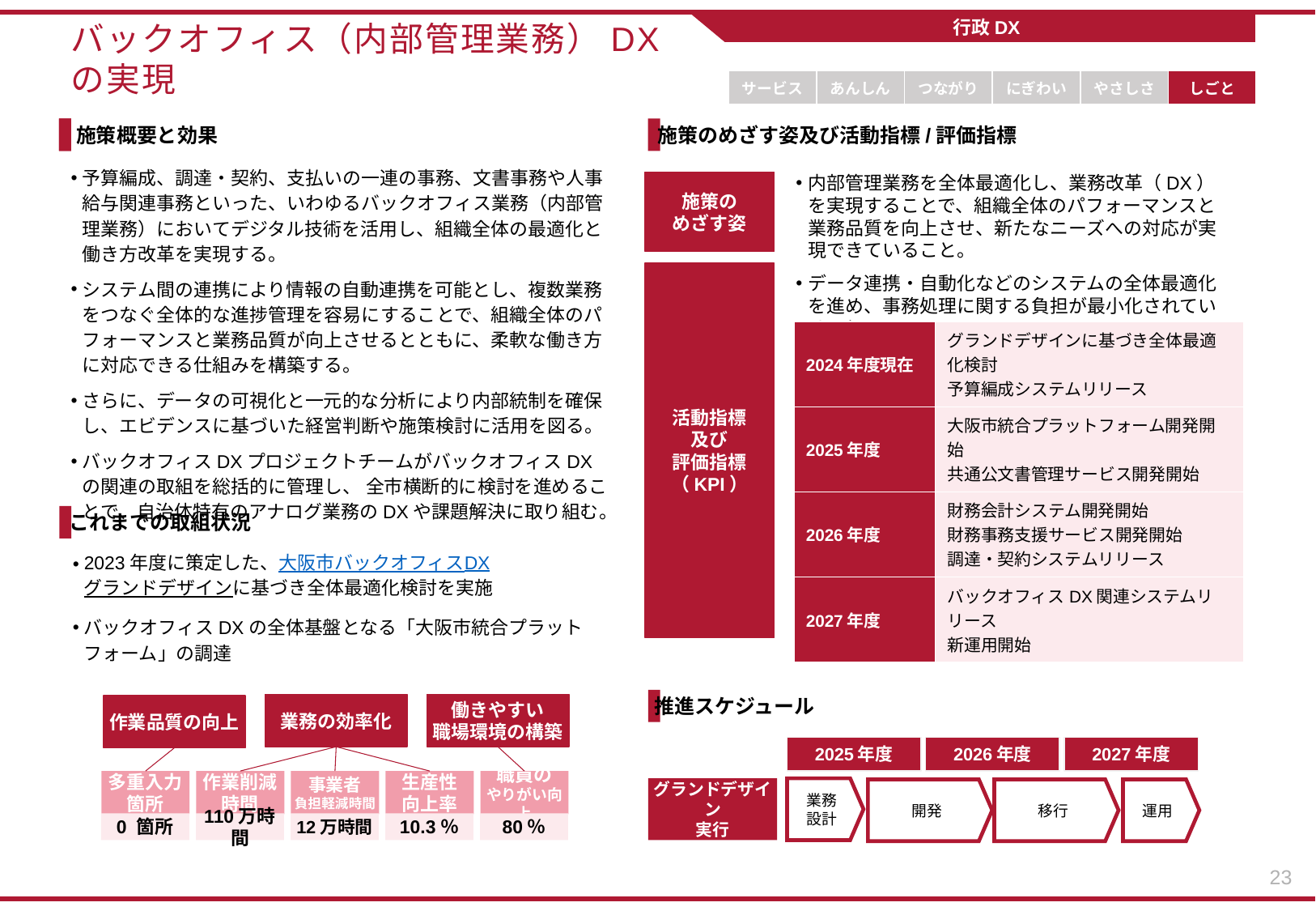

# バックオフィス（内部管理業務）DXの実現
| サービス | あんしん | つながり | にぎわい | やさしさ | しごと |
| --- | --- | --- | --- | --- | --- |

施策のめざす姿及び活動指標/評価指標

予算編成、調達・契約、支払いの一連の事務、文書事務や人事給与関連事務といった、いわゆるバックオフィス業務（内部管理業務）においてデジタル技術を活用し、組織全体の最適化と働き方改革を実現する。
システム間の連携により情報の自動連携を可能とし、複数業務をつなぐ全体的な進捗管理を容易にすることで、組織全体のパフォーマンスと業務品質が向上させるとともに、柔軟な働き方に対応できる仕組みを構築する。
さらに、データの可視化と一元的な分析により内部統制を確保し、エビデンスに基づいた経営判断や施策検討に活用を図る。
バックオフィスDXプロジェクトチームがバックオフィスDXの関連の取組を総括的に管理し、 全市横断的に検討を進めることで、自治体特有のアナログ業務のDXや課題解決に取り組む。
施策の
めざす姿
内部管理業務を全体最適化し、業務改革（DX）を実現することで、組織全体のパフォーマンスと業務品質を向上させ、新たなニーズへの対応が実現できていること。
活動指標
及び
評価指標
（KPI）
データ連携・自動化などのシステムの全体最適化を進め、事務処理に関する負担が最小化されていること。

バックオフィスDXにおける評価指標においては、関連６事業全体で評価する。
| 2024年度現在 | グランドデザインに基づき全体最適化検討 予算編成システムリリース |
| --- | --- |
| 2025年度 | 大阪市統合プラットフォーム開発開始 共通公文書管理サービス開発開始 |
| 2026年度 | 財務会計システム開発開始 財務事務支援サービス開発開始 調達・契約システムリリース |
| 2027年度 | バックオフィスDX関連システムリリース 新運用開始 |

これまでの取組状況
2023年度に策定した、大阪市バックオフィスDXグランドデザインに基づき全体最適化検討を実施
バックオフィスDXの全体基盤となる「大阪市統合プラットフォーム」の調達

推進スケジュール
働きやすい
職場環境の構築
業務の効率化
作業品質の向上
多重入力
箇所
作業削減
時間
事業者
負担軽減時間
生産性
向上率
職員の
やりがい向上
0 箇所
110万時間
12万時間
10.3％
80％
2025年度
2026年度
2027年度
グランドデザイン
実行
業務
設計
開発
移行
運用
23